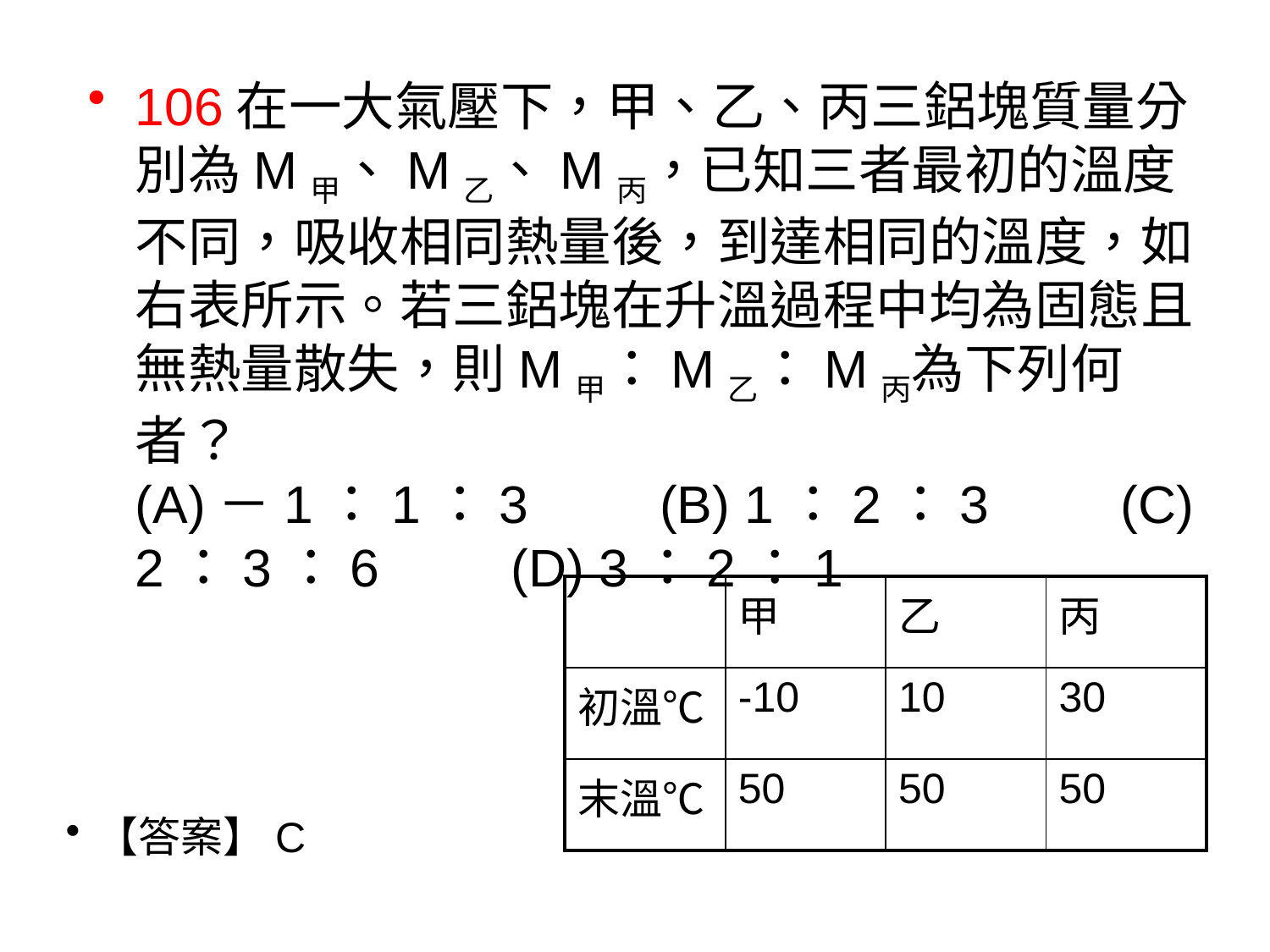

106在一大氣壓下，甲、乙、丙三鋁塊質量分別為M甲、M乙、M丙，已知三者最初的溫度不同，吸收相同熱量後，到達相同的溫度，如右表所示。若三鋁塊在升溫過程中均為固態且無熱量散失，則M甲：M乙：M丙為下列何者？
(A)－1：1：3　　(B) 1：2：3　　(C) 2：3：6　　(D) 3：2：1
|  | 甲 | 乙 | 丙 |
| --- | --- | --- | --- |
| 初溫℃ | -10 | 10 | 30 |
| 末溫℃ | 50 | 50 | 50 |
【答案】C